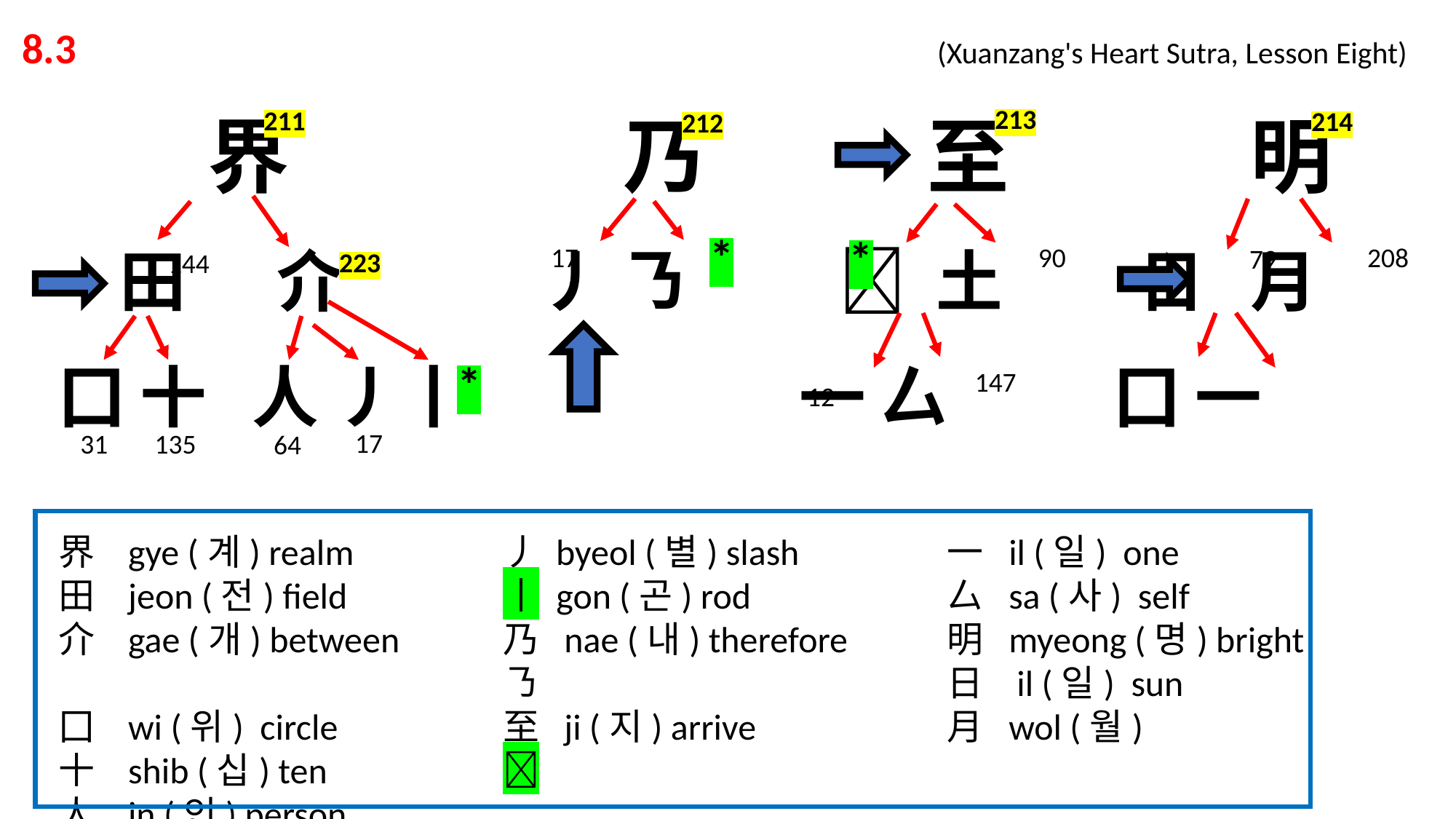

8.3  			  			                           (Xuanzang's Heart Sutra, Lesson Eight)
213
211
214
       界                  乃            至             明
   田      介             丿 ㇡          𠫔  土         日   月
囗 十   人 丿丨                      一 厶           囗 一
212

*
*
17
90
208
79
223
144

*
147
12
17
31
135
64

界   gye (계) realm
田   jeon (전) field
介   gae (개) between
囗   wi (위)  circle
十   shib (십) ten
人   in (인) person

丿 byeol (별) slash
丨 gon (곤) rod
乃  nae (내) therefore
㇡
至  ji (지) arrive
𠫔

土  to (토)  earth
一  il (일)  one
厶  sa (사)  self
明  myeong (명) bright
日   il (일)  sun
月  wol (월)